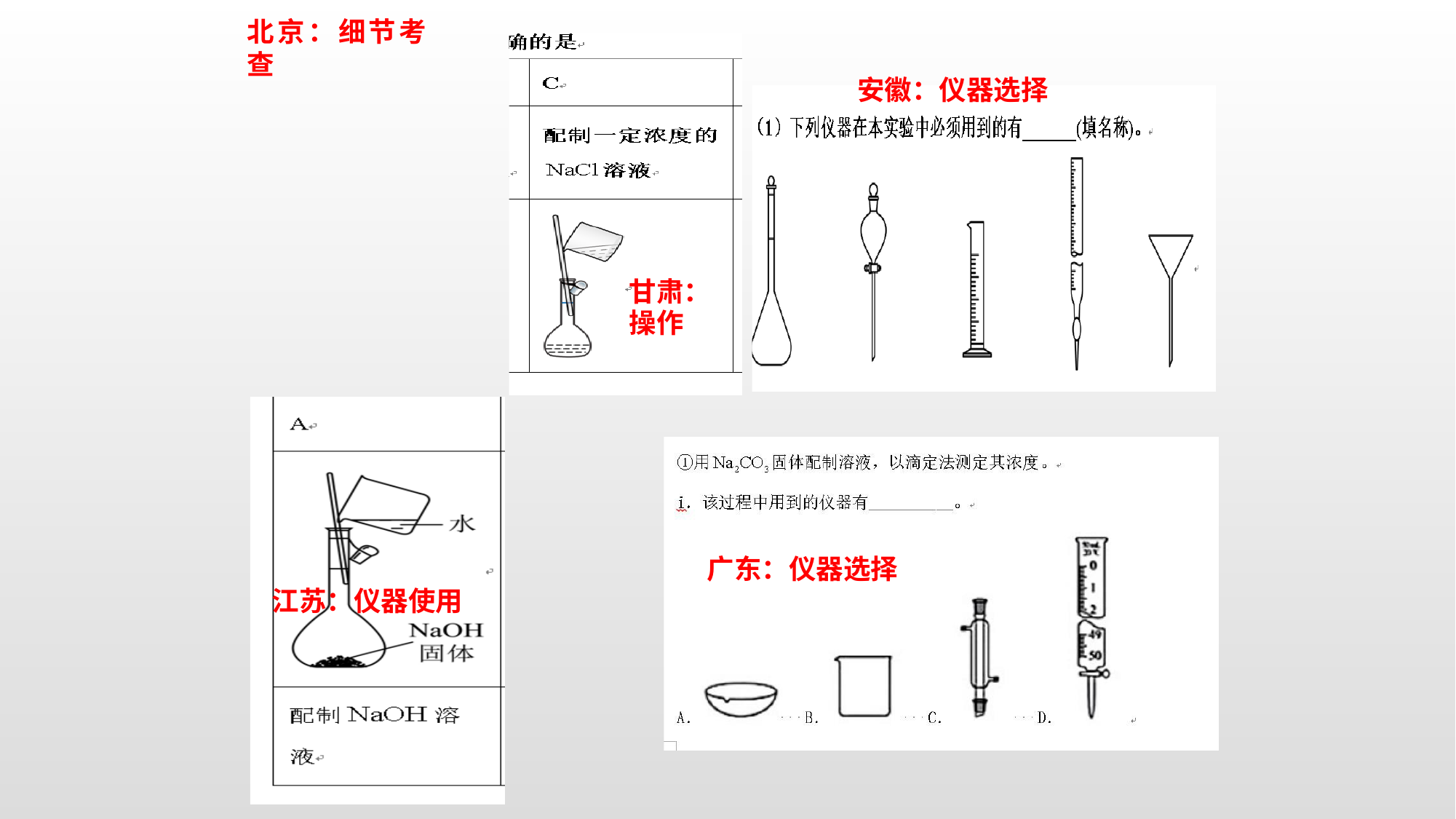

# 北京：细节考查

安徽：仪器选择

甘肃： 操作

广东：仪器选择
江苏：仪器使用